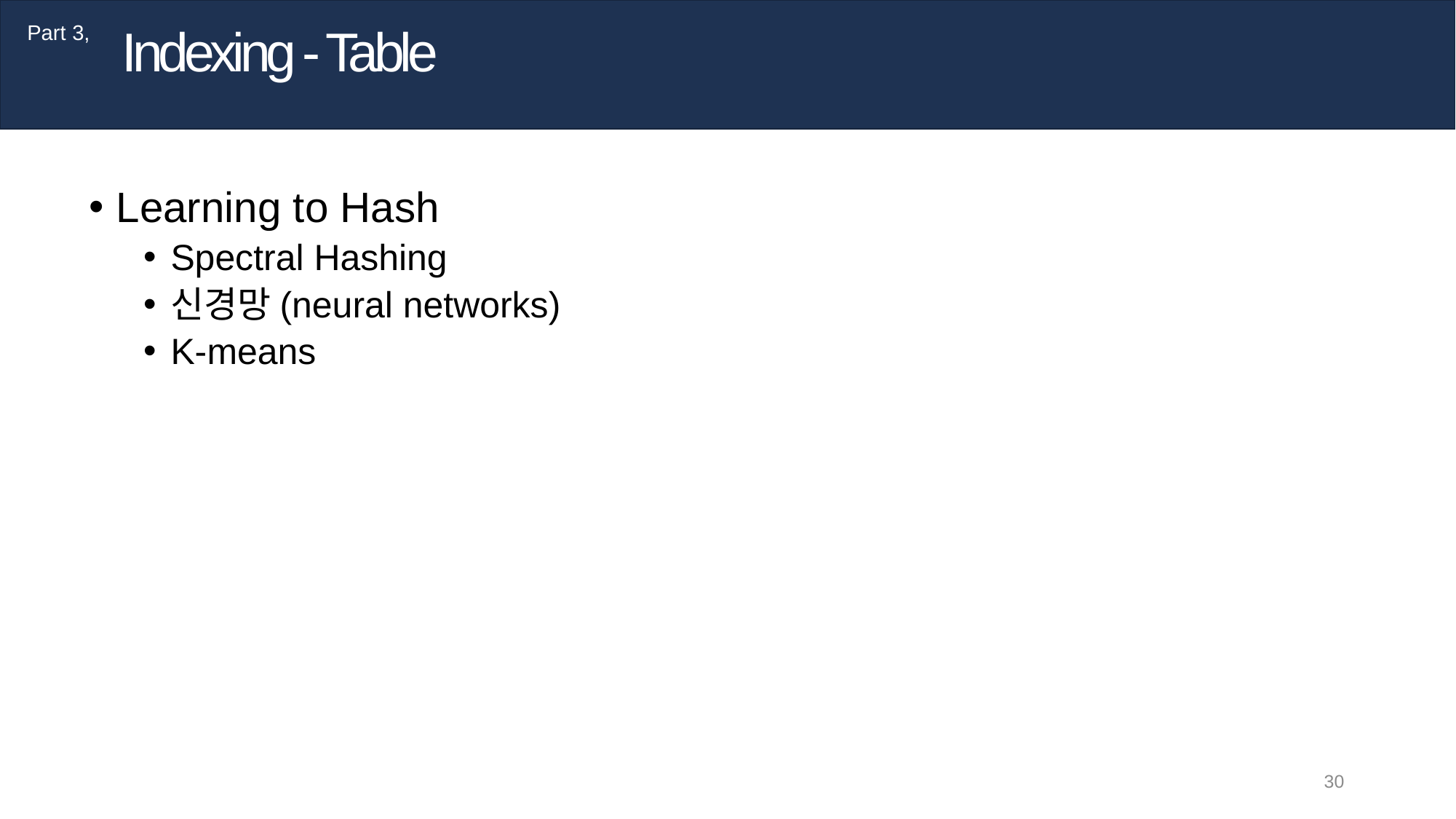

Indexing - Table
Part 3,
Learning to Hash
Spectral Hashing
신경망(neural networks)
K-means
30